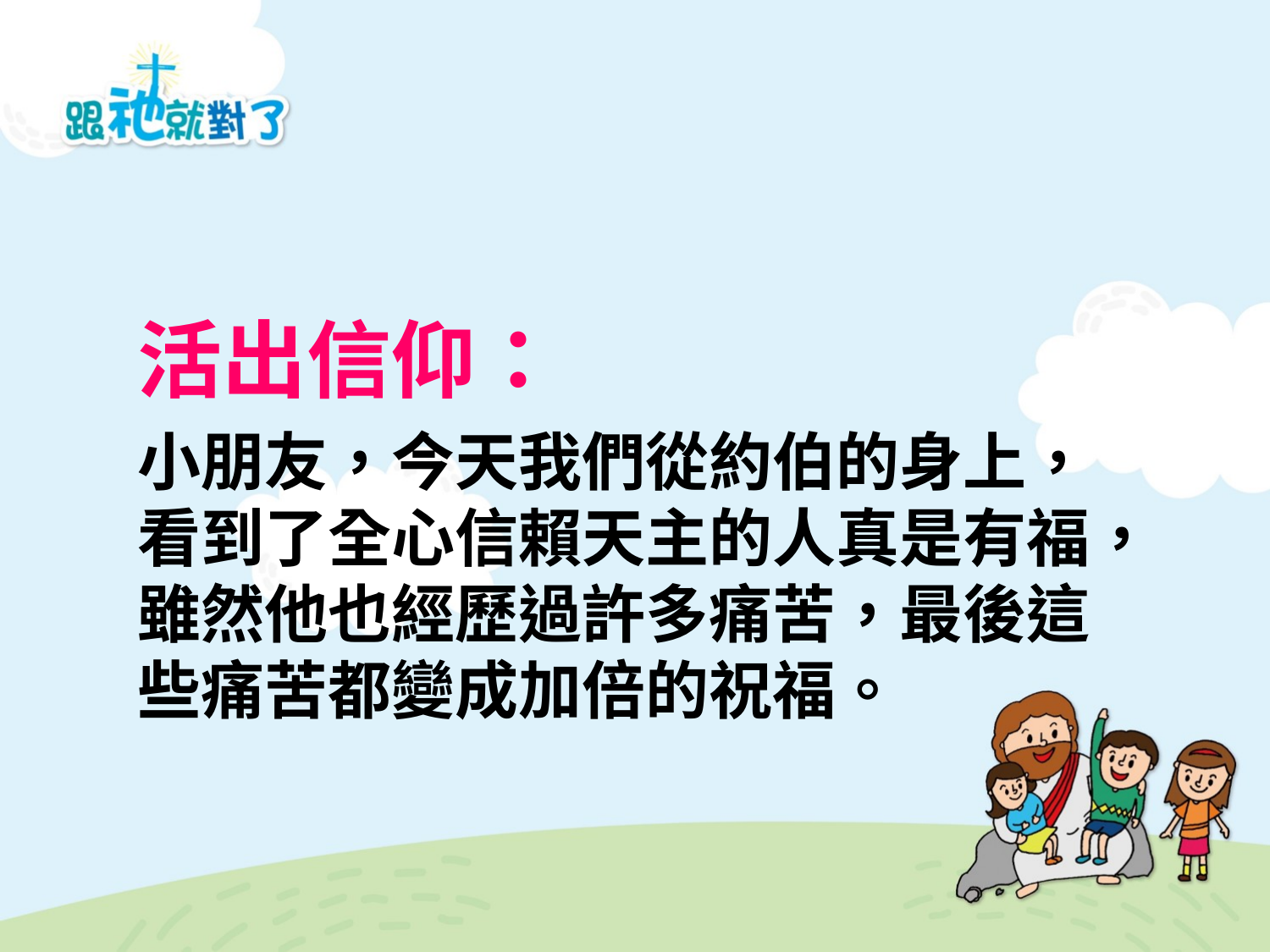

活出信仰：
小朋友，今天我們從約伯的身上，看到了全心信賴天主的人真是有福，雖然他也經歷過許多痛苦，最後這些痛苦都變成加倍的祝福。